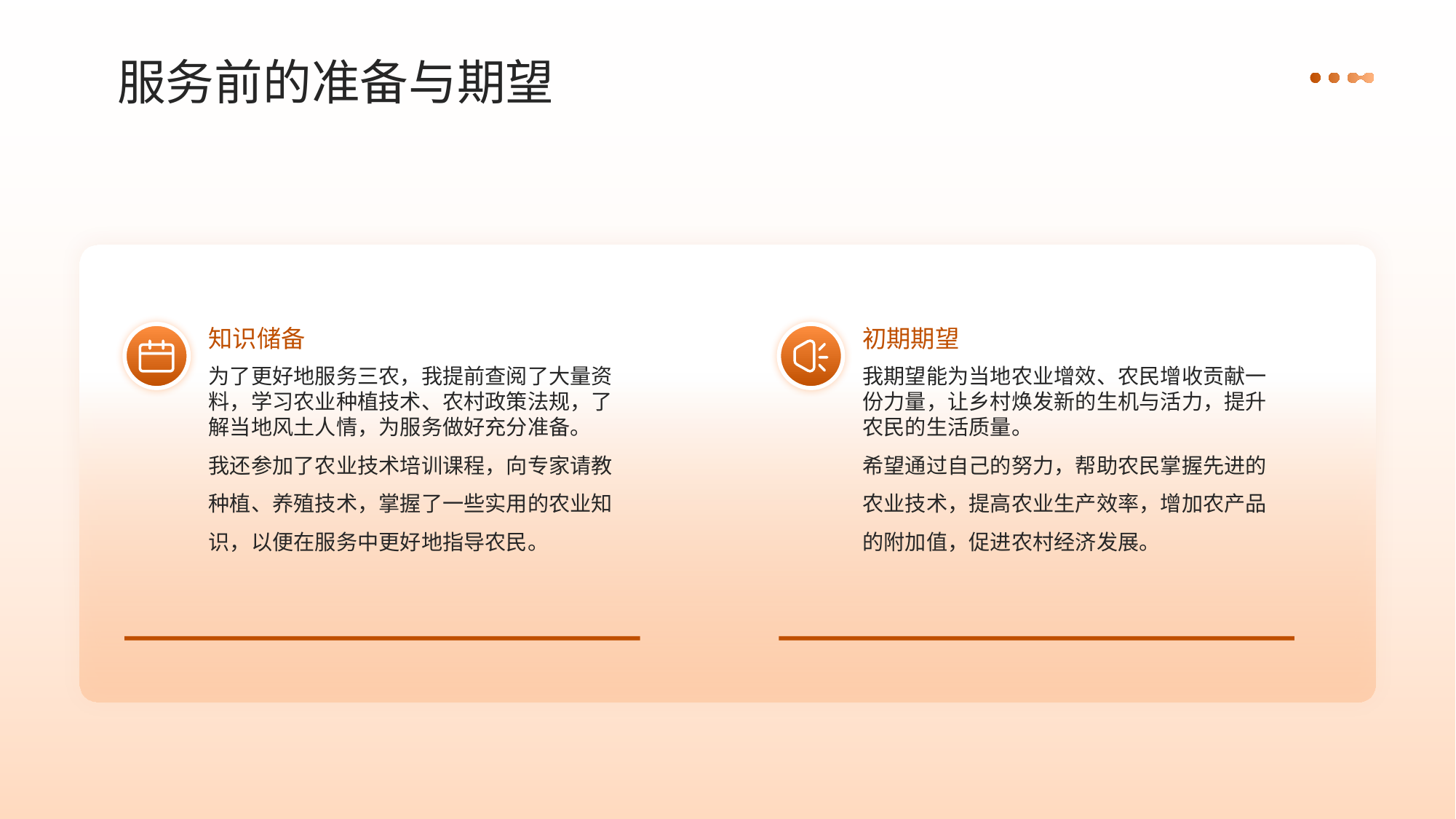

服务前的准备与期望

知识储备
初期期望

为了更好地服务三农，我提前查阅了大量资料，学习农业种植技术、农村政策法规，了解当地风土人情，为服务做好充分准备。
我还参加了农业技术培训课程，向专家请教种植、养殖技术，掌握了一些实用的农业知识，以便在服务中更好地指导农民。
我期望能为当地农业增效、农民增收贡献一份力量，让乡村焕发新的生机与活力，提升农民的生活质量。
希望通过自己的努力，帮助农民掌握先进的农业技术，提高农业生产效率，增加农产品的附加值，促进农村经济发展。